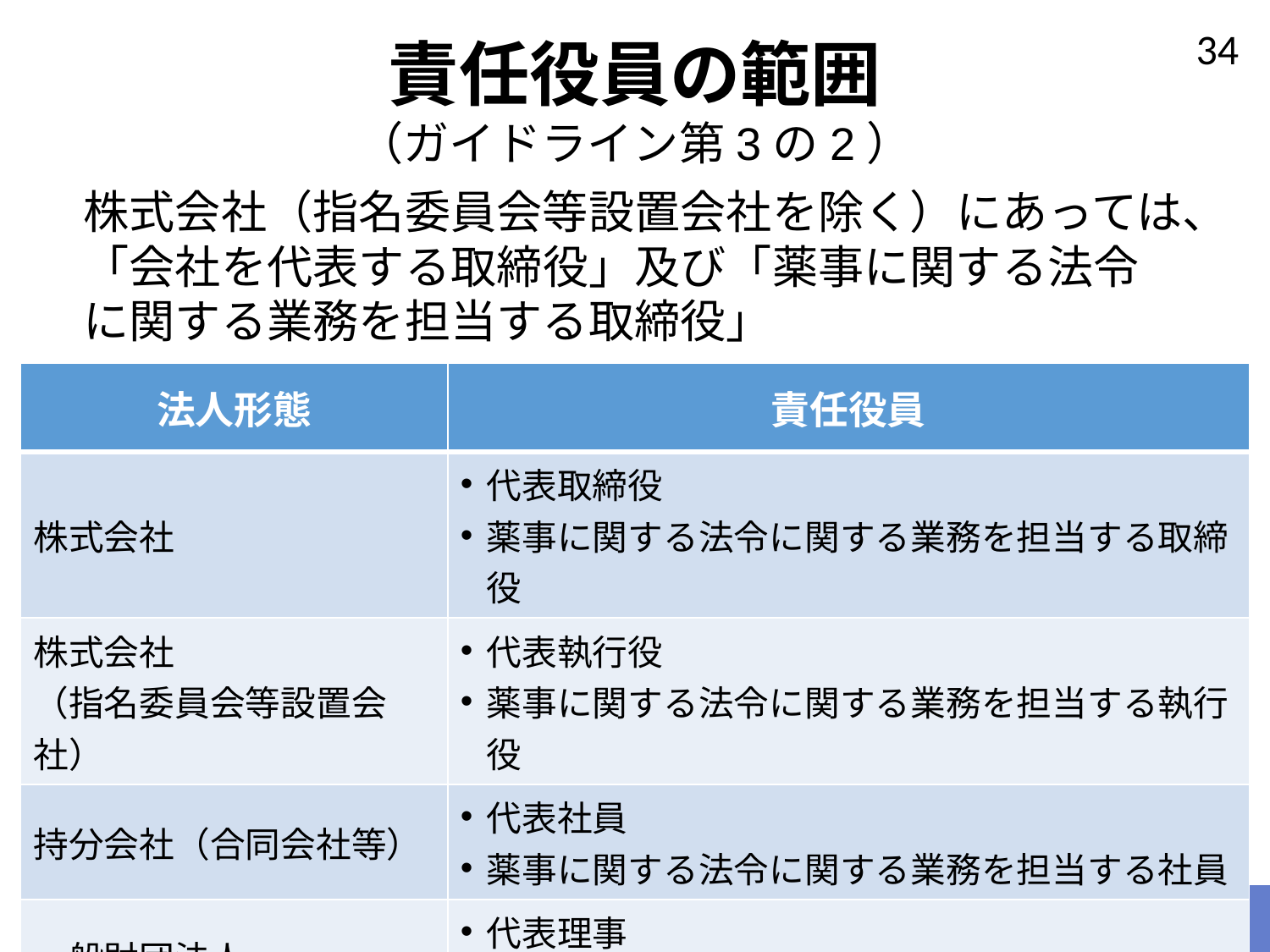

責任役員の範囲
（ガイドライン第3の2）
株式会社（指名委員会等設置会社を除く）にあっては、「会社を代表する取締役」及び「薬事に関する法令に関する業務を担当する取締役」
| 法人形態 | 責任役員 |
| --- | --- |
| 株式会社 | 代表取締役 薬事に関する法令に関する業務を担当する取締役 |
| 株式会社 （指名委員会等設置会社） | 代表執行役 薬事に関する法令に関する業務を担当する執行役 |
| 持分会社（合同会社等） | 代表社員 薬事に関する法令に関する業務を担当する社員 |
| 一般財団法人 | 代表理事 薬事に関する法令に関する業務を担当する理事 |
製造業者における法令遵守体制の整備